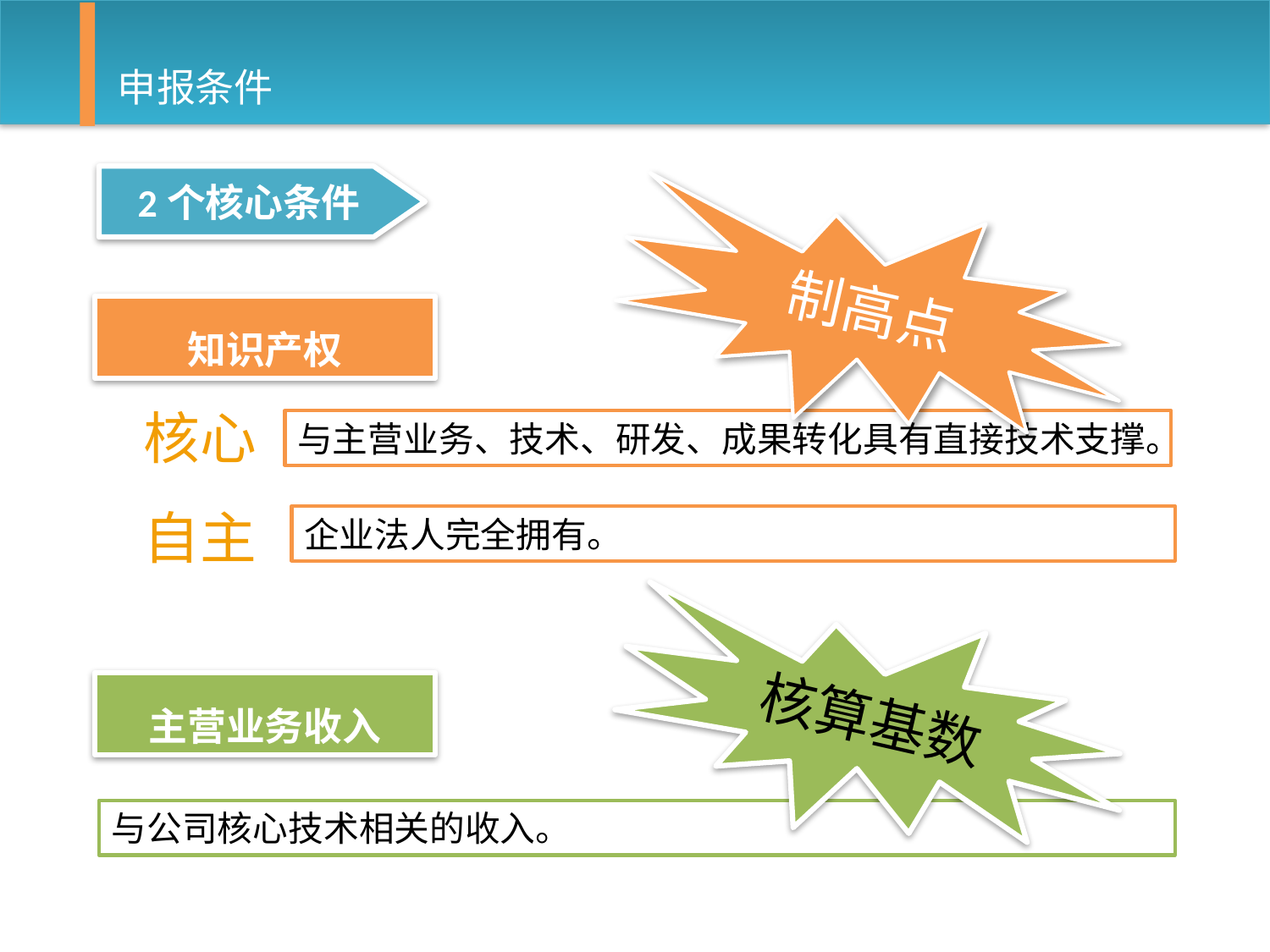

# 申报条件
2个核心条件
制高点
知识产权
核心
自主
与主营业务、技术、研发、成果转化具有直接技术支撑。
企业法人完全拥有。
核算基数
主营业务收入
与公司核心技术相关的收入。